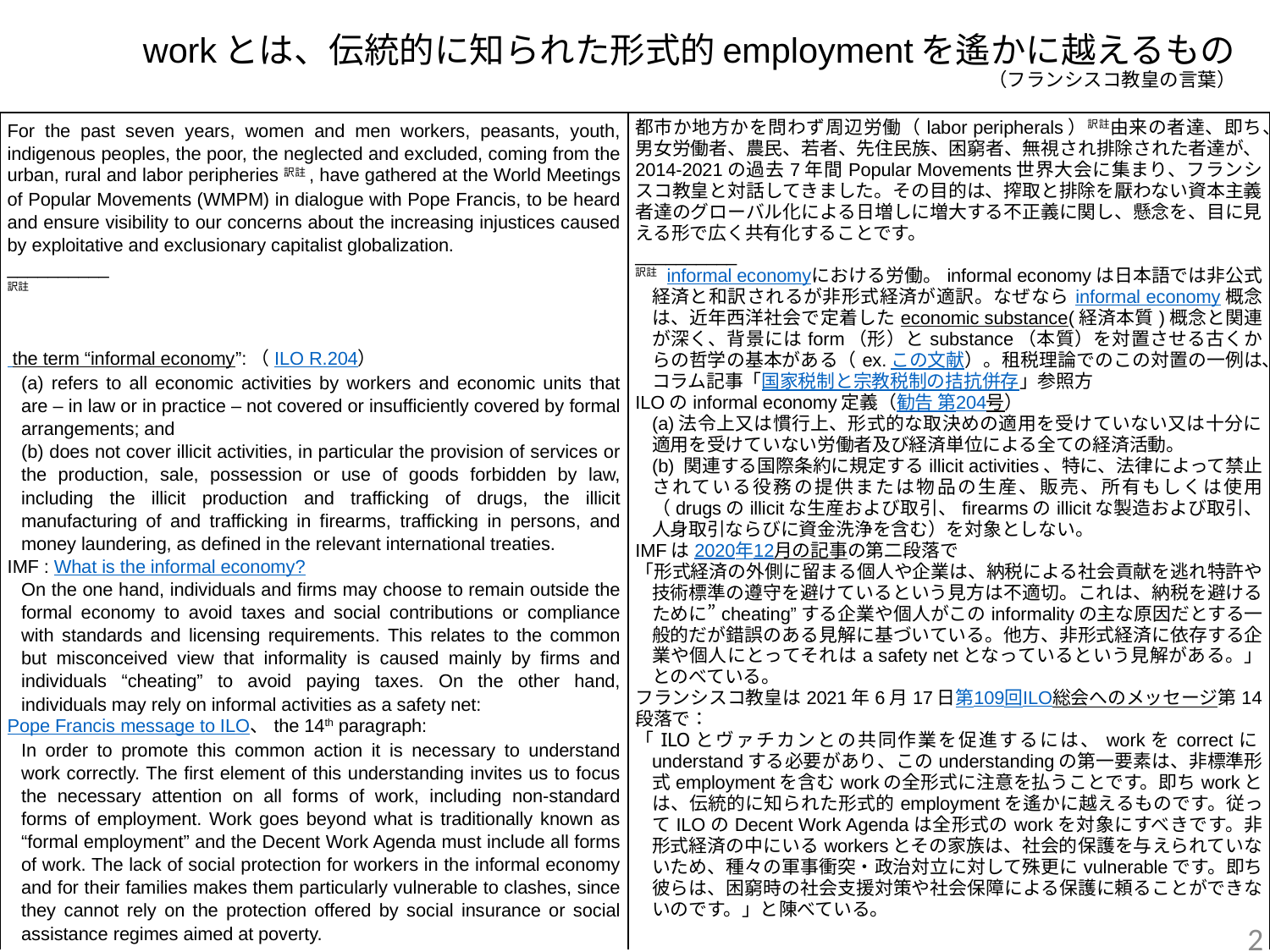

# workとは、伝統的に知られた形式的employmentを遙かに越えるもの （フランシスコ教皇の言葉）
| For the past seven years, women and men workers, peasants, youth, indigenous peoples, the poor, the neglected and excluded, coming from the urban, rural and labor peripheries訳註, have gathered at the World Meetings of Popular Movements (WMPM) in dialogue with Pope Francis, to be heard and ensure visibility to our concerns about the increasing injustices caused by exploitative and exclusionary capitalist globalization. \_\_\_\_\_\_\_\_\_\_ 訳註　     the term “informal economy”:（ILO R.204） (a) refers to all economic activities by workers and economic units that are – in law or in practice – not covered or insufficiently covered by formal arrangements; and (b) does not cover illicit activities, in particular the provision of services or the production, sale, possession or use of goods forbidden by law, including the illicit production and trafficking of drugs, the illicit manufacturing of and trafficking in firearms, trafficking in persons, and money laundering, as defined in the relevant international treaties. IMF : What is the informal economy? On the one hand, individuals and firms may choose to remain outside the formal economy to avoid taxes and social contributions or compliance with standards and licensing requirements. This relates to the common but misconceived view that informality is caused mainly by firms and individuals “cheating” to avoid paying taxes. On the other hand, individuals may rely on informal activities as a safety net:  Pope Francis message to ILO、the 14th paragraph: In order to promote this common action it is necessary to understand work correctly. The first element of this understanding invites us to focus the necessary attention on all forms of work, including non-standard forms of employment. Work goes beyond what is traditionally known as “formal employment” and the Decent Work Agenda must include all forms of work. The lack of social protection for workers in the informal economy and for their families makes them particularly vulnerable to clashes, since they cannot rely on the protection offered by social insurance or social assistance regimes aimed at poverty. | 都市か地方かを問わず周辺労働（labor peripherals）訳註由来の者達、即ち、男女労働者、農民、若者、先住民族、困窮者、無視され排除された者達が、 2014-2021の過去7年間Popular Movements世界大会に集まり、フランシスコ教皇と対話してきました。その目的は、搾取と排除を厭わない資本主義者達のグローバル化による日増しに増大する不正義に関し、懸念を、目に見える形で広く共有化することです。 \_\_\_\_\_\_\_\_\_\_ 訳註 informal economyにおける労働。informal economyは日本語では非公式経済と和訳されるが非形式経済が適訳。なぜならinformal economy概念は、近年西洋社会で定着したeconomic substance(経済本質)概念と関連が深く、背景にはform（形）とsubstance（本質）を対置させる古くからの哲学の基本がある（ex.この文献）。租税理論でのこの対置の一例は、コラム記事「国家税制と宗教税制の拮抗併存」参照方 ILOのinformal economy定義（勧告 第204号） (a)法令上又は慣行上、形式的な取決めの適用を受けていない又は十分に適用を受けていない労働者及び経済単位による全ての経済活動。 (b) 関連する国際条約に規定するillicit activities、特に、法律によって禁止されている役務の提供または物品の生産、販売、所有もしくは使用（drugsのillicitな生産および取引、firearmsのillicitな製造および取引、人身取引ならびに資金洗浄を含む）を対象としない。 IMFは2020年12月の記事の第二段落で 「形式経済の外側に留まる個人や企業は、納税による社会貢献を逃れ特許や技術標準の遵守を避けているという見方は不適切。これは、納税を避けるために”cheating”する企業や個人がこのinformalityの主な原因だとする一般的だが錯誤のある見解に基づいている。他方、非形式経済に依存する企業や個人にとってそれはa safety netとなっているという見解がある。」とのべている。 フランシスコ教皇は2021年6月17日第109回ILO総会へのメッセージ第14段落で： 「ILOとヴァチカンとの共同作業を促進するには、workをcorrectにunderstandする必要があり、このunderstandingの第一要素は、非標準形式employmentを含むworkの全形式に注意を払うことです。即ちworkとは、伝統的に知られた形式的employmentを遙かに越えるものです。従ってILOのDecent Work Agendaは全形式のworkを対象にすべきです。非形式経済の中にいるworkersとその家族は、社会的保護を与えられていないため、種々の軍事衝突・政治対立に対して殊更にvulnerableです。即ち彼らは、困窮時の社会支援対策や社会保障による保護に頼ることができないのです。」と陳べている。 |
| --- | --- |
2